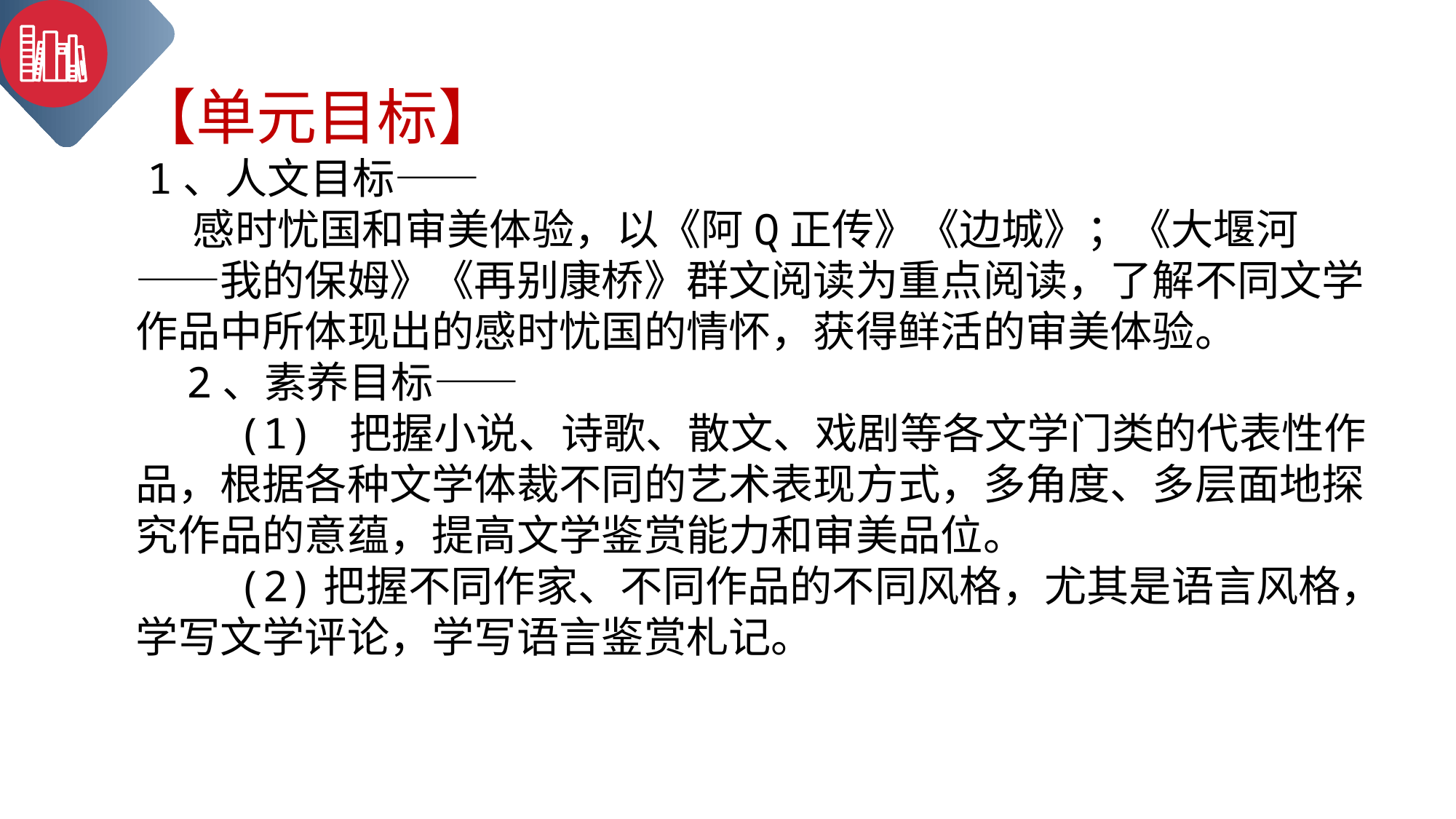

【单元目标】
 1、人文目标——
     感时忧国和审美体验，以《阿Q正传》《边城》；《大堰河——我的保姆》《再别康桥》群文阅读为重点阅读，了解不同文学作品中所体现出的感时忧国的情怀，获得鲜活的审美体验。
  2、素养目标——
    (1) 把握小说、诗歌、散文、戏剧等各文学门类的代表性作品，根据各种文学体裁不同的艺术表现方式，多角度、多层面地探究作品的意蕴，提高文学鉴赏能力和审美品位。
    (2)把握不同作家、不同作品的不同风格，尤其是语言风格，学写文学评论，学写语言鉴赏札记。